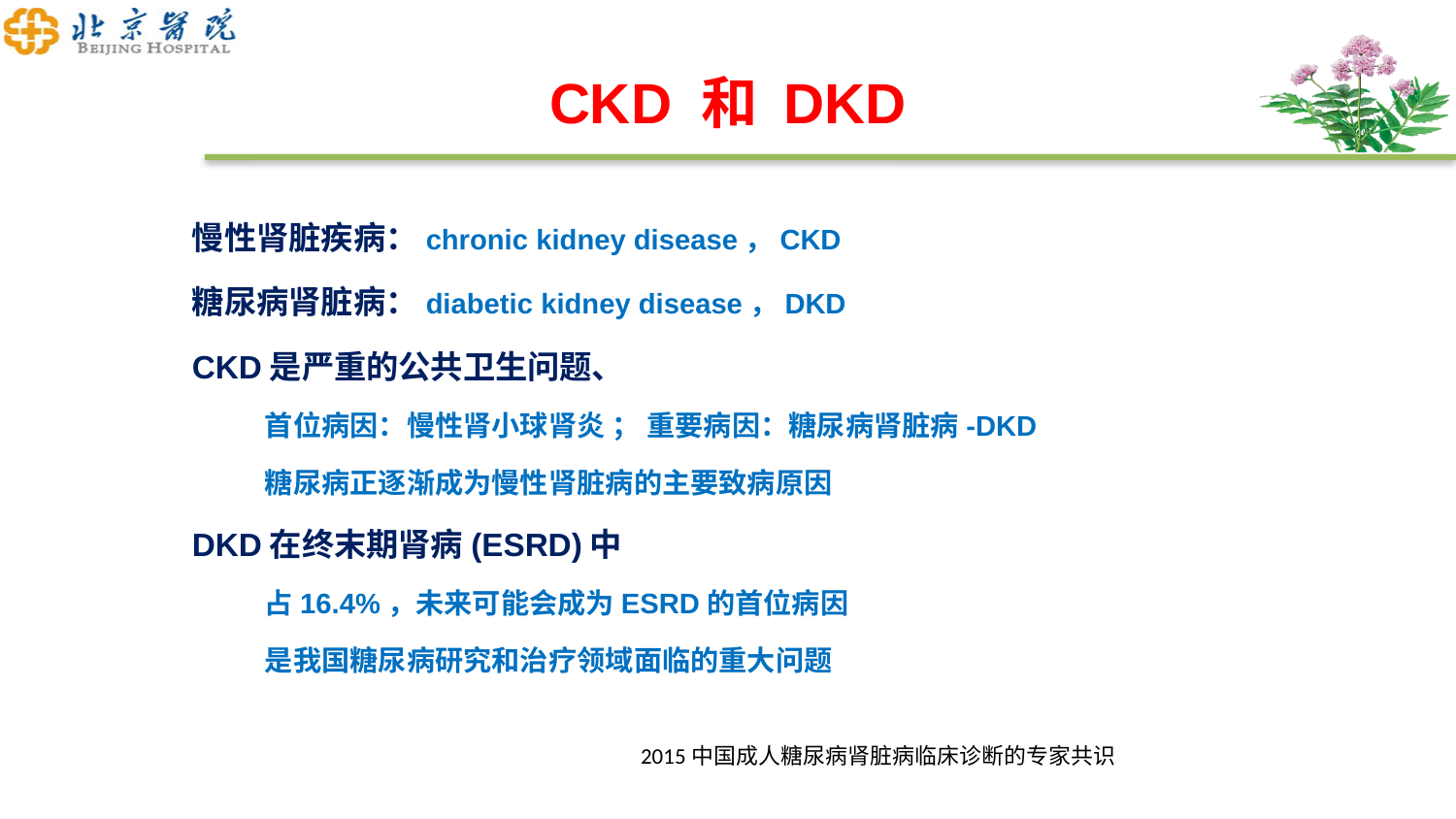

# CKD 和 DKD
慢性肾脏疾病：chronic kidney disease，CKD
糖尿病肾脏病：diabetic kidney disease，DKD
CKD是严重的公共卫生问题、
首位病因：慢性肾小球肾炎 ； 重要病因：糖尿病肾脏病-DKD
糖尿病正逐渐成为慢性肾脏病的主要致病原因
DKD在终末期肾病(ESRD)中
占16.4%，未来可能会成为ESRD的首位病因
是我国糖尿病研究和治疗领域面临的重大问题

2015中国成人糖尿病肾脏病临床诊断的专家共识